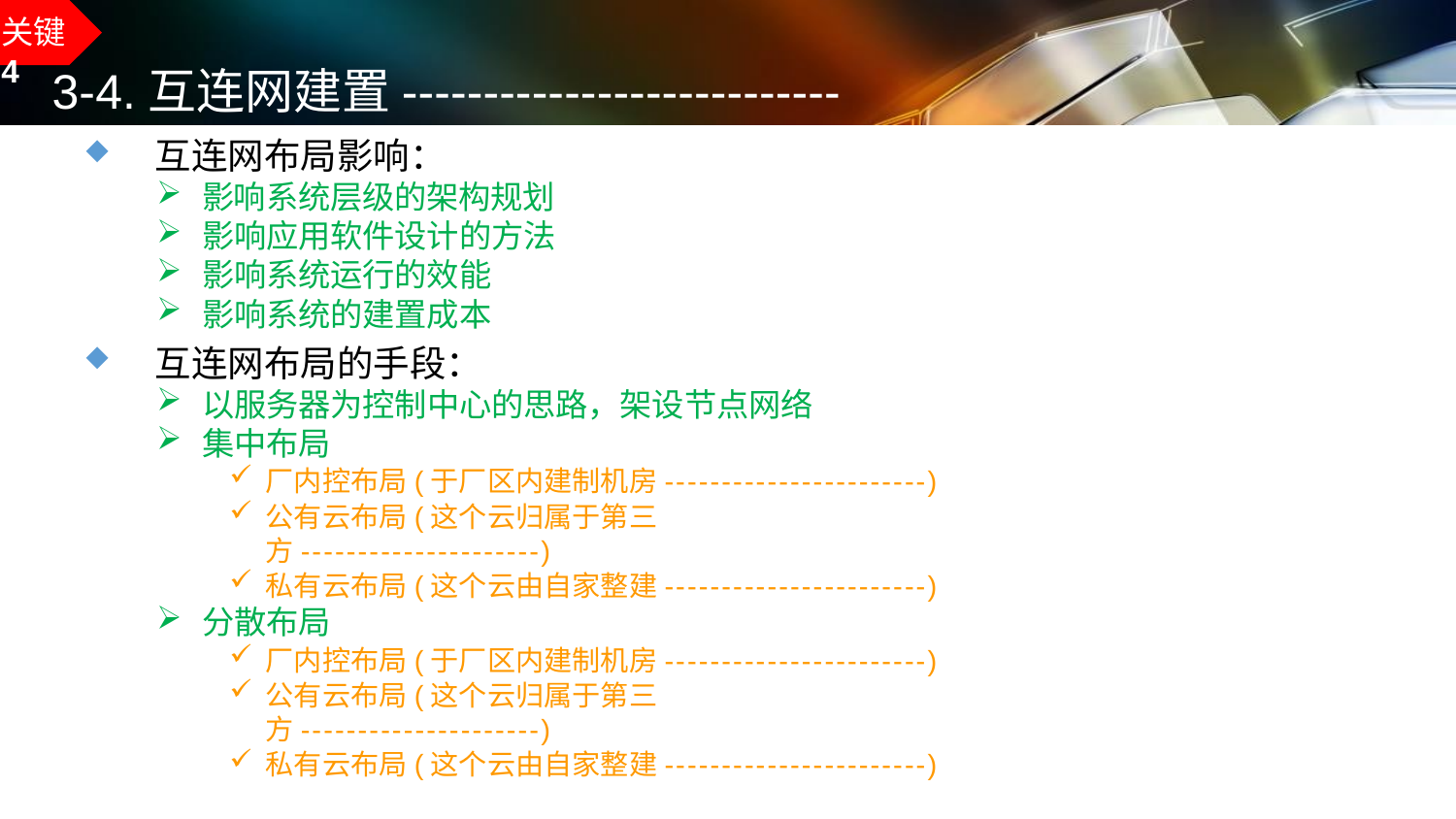

关键4
# 3-4.互连网建置---------------------------
互连网布局影响：
影响系统层级的架构规划
影响应用软件设计的方法
影响系统运行的效能
影响系统的建置成本
互连网布局的手段：
以服务器为控制中心的思路，架设节点网络
集中布局
厂内控布局(于厂区内建制机房-----------------------)
公有云布局(这个云归属于第三方---------------------)
私有云布局(这个云由自家整建-----------------------)
分散布局
厂内控布局(于厂区内建制机房-----------------------)
公有云布局(这个云归属于第三方---------------------)
私有云布局(这个云由自家整建-----------------------)